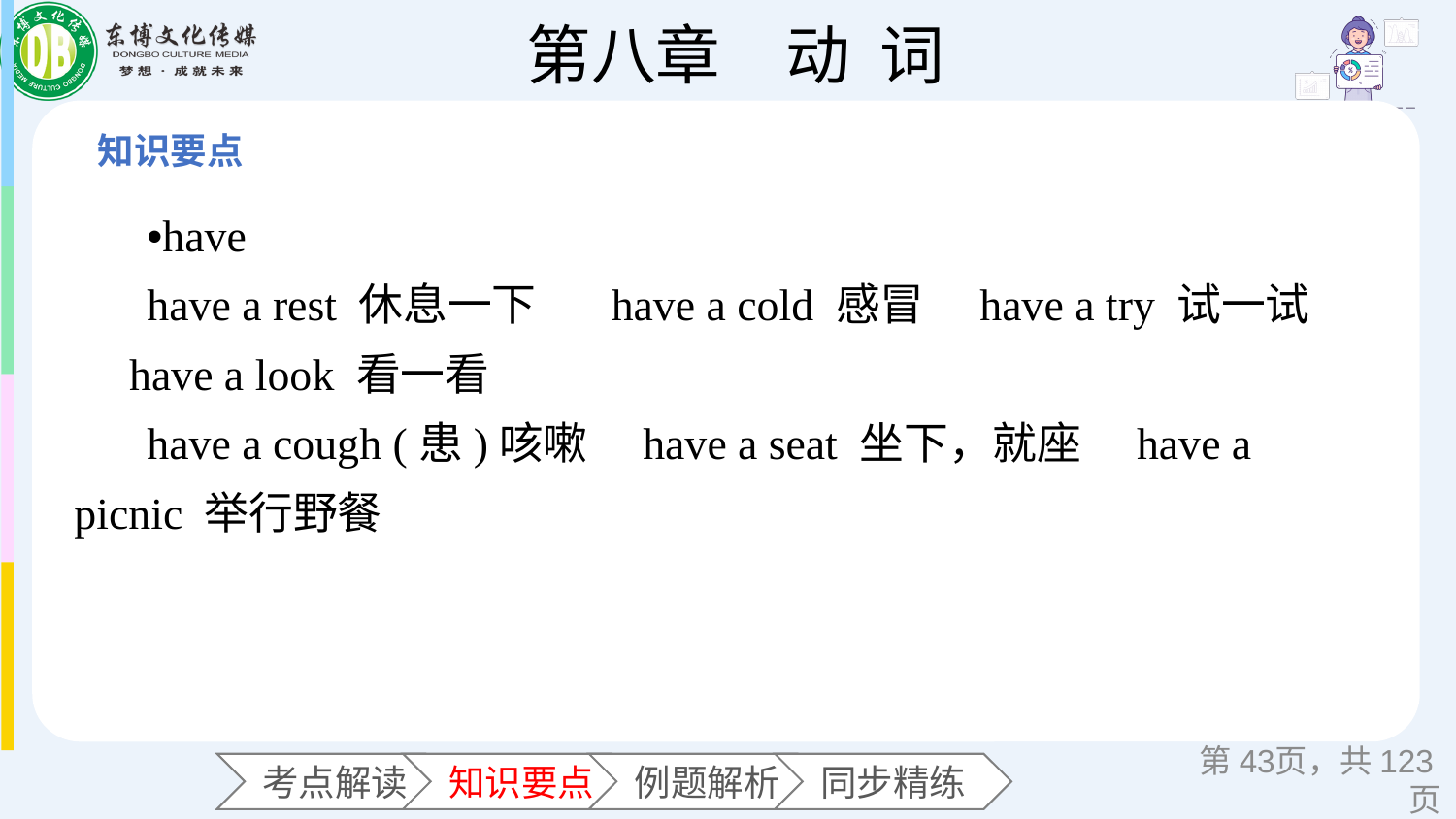

•have
have a rest 休息一下  　have a cold 感冒　have a try 试一试　have a look 看一看
have a cough (患)咳嗽　have a seat 坐下，就座　have a picnic 举行野餐
第43页，共123页